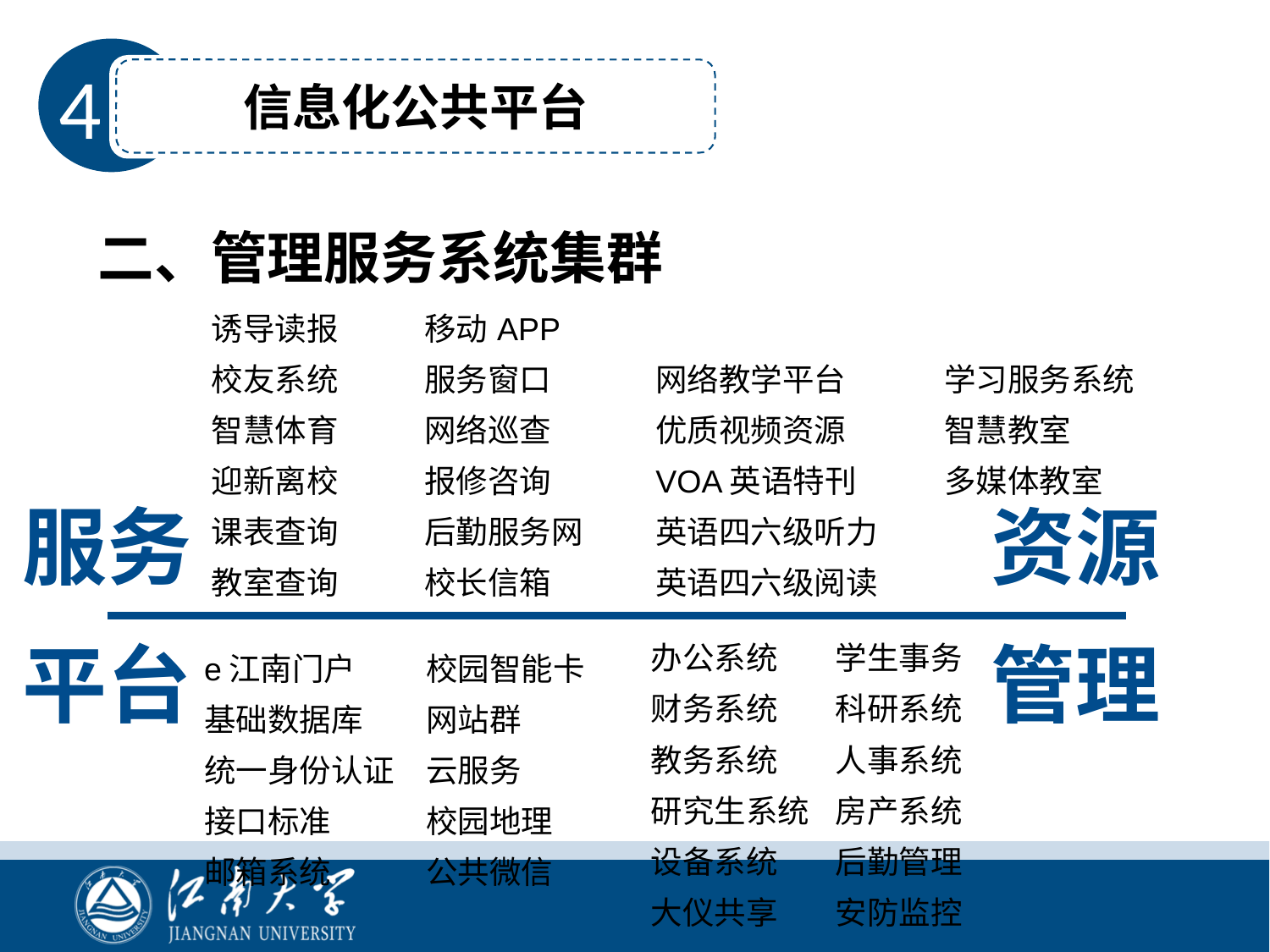

信息化公共平台

4
二、管理服务系统集群
| 诱导读报 | 移动APP |
| --- | --- |
| 校友系统 | 服务窗口 |
| 智慧体育 | 网络巡查 |
| 迎新离校 | 报修咨询 |
| 课表查询 | 后勤服务网 |
| 教室查询 | 校长信箱 |
| 网络教学平台 | 学习服务系统 |
| --- | --- |
| 优质视频资源 | 智慧教室 |
| VOA英语特刊 | 多媒体教室 |
| 英语四六级听力 |  |
| 英语四六级阅读 |  |
服务
资源
平台
管理
| 办公系统 | 学生事务 |
| --- | --- |
| 财务系统 | 科研系统 |
| 教务系统 | 人事系统 |
| 研究生系统 | 房产系统 |
| 设备系统 | 后勤管理 |
| 大仪共享 | 安防监控 |
|  |  |
| e江南门户 | 校园智能卡 |
| --- | --- |
| 基础数据库 | 网站群 |
| 统一身份认证 | 云服务 |
| 接口标准 | 校园地理 |
| 邮箱系统 | 公共微信 |
|  |  |